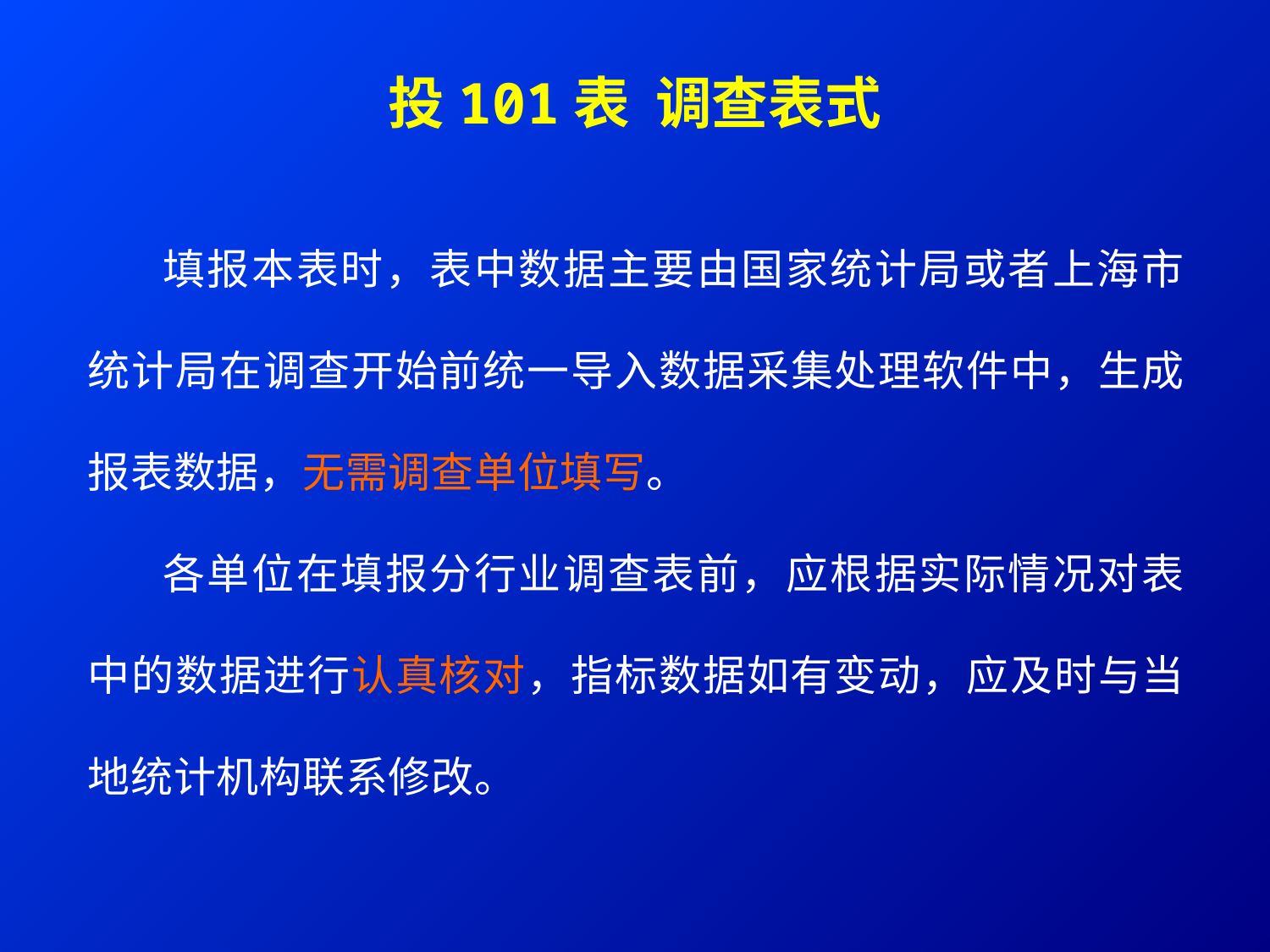

# 投101表  调查表式
填报本表时，表中数据主要由国家统计局或者上海市统计局在调查开始前统一导入数据采集处理软件中，生成报表数据，无需调查单位填写。
各单位在填报分行业调查表前，应根据实际情况对表中的数据进行认真核对，指标数据如有变动，应及时与当地统计机构联系修改。